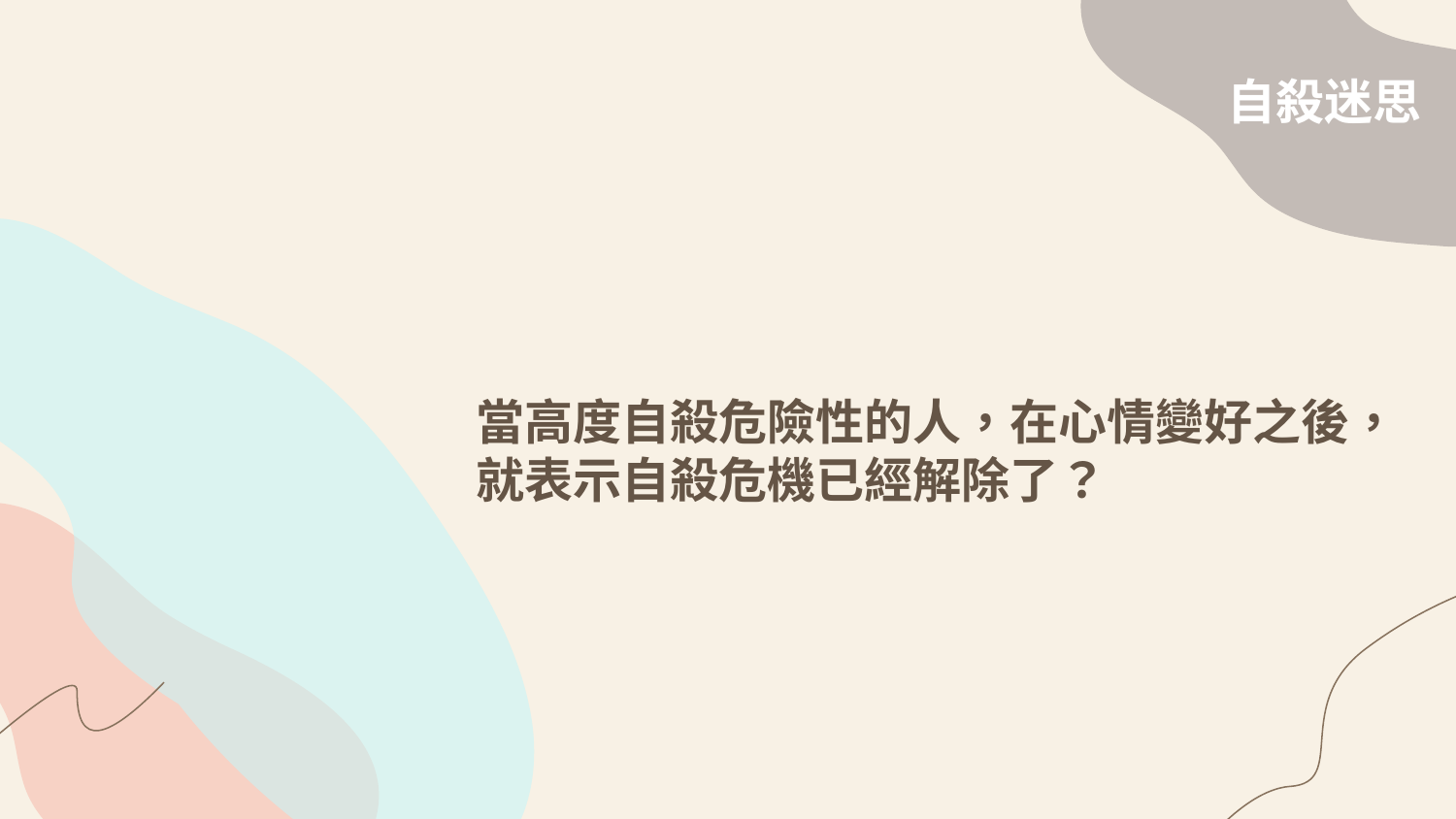

# 自殺迷思
當高度自殺危險性的人，在心情變好之後，
就表示自殺危機已經解除了？